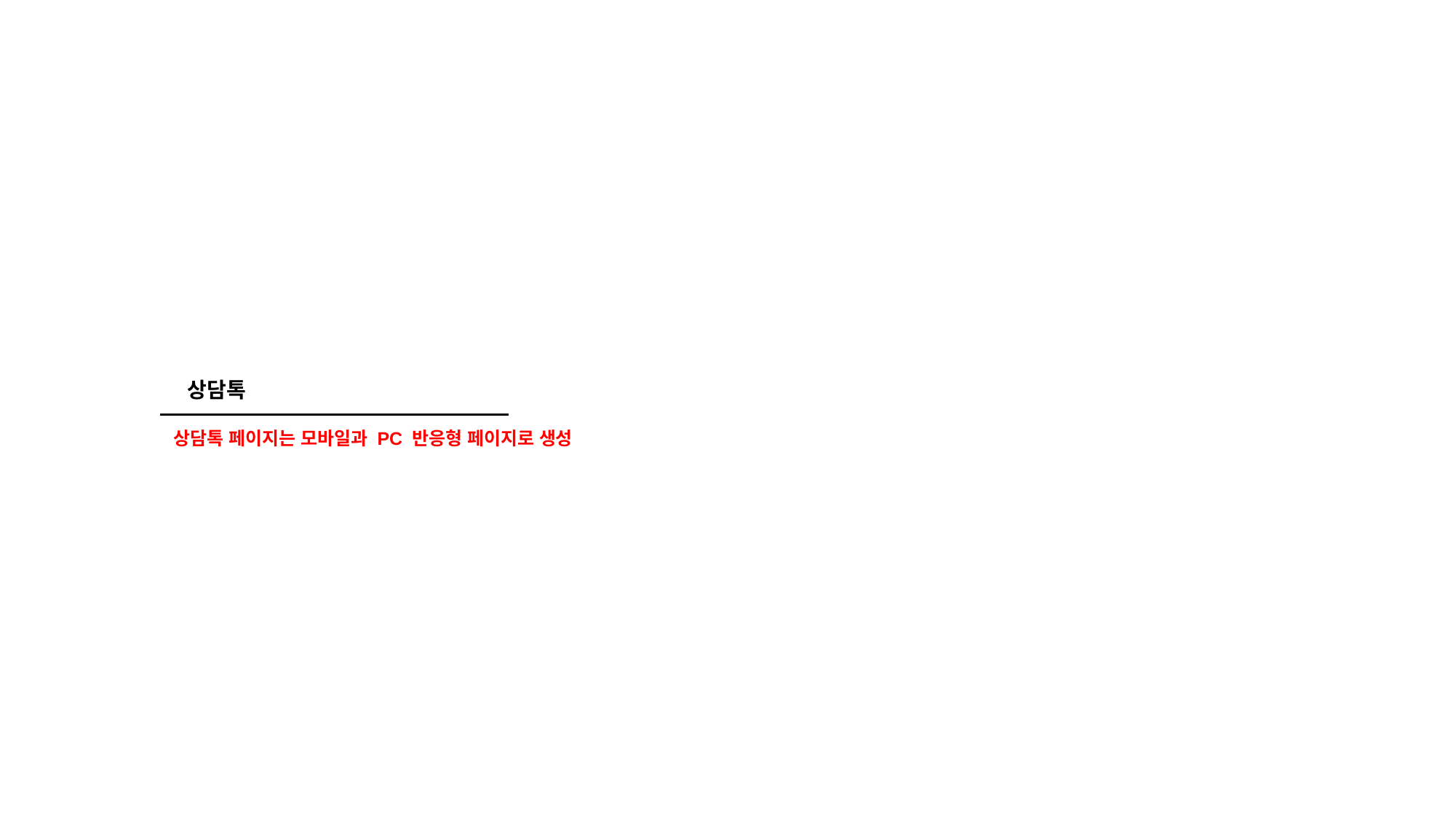

상담톡
상담톡 페이지는 모바일과 PC 반응형 페이지로 생성